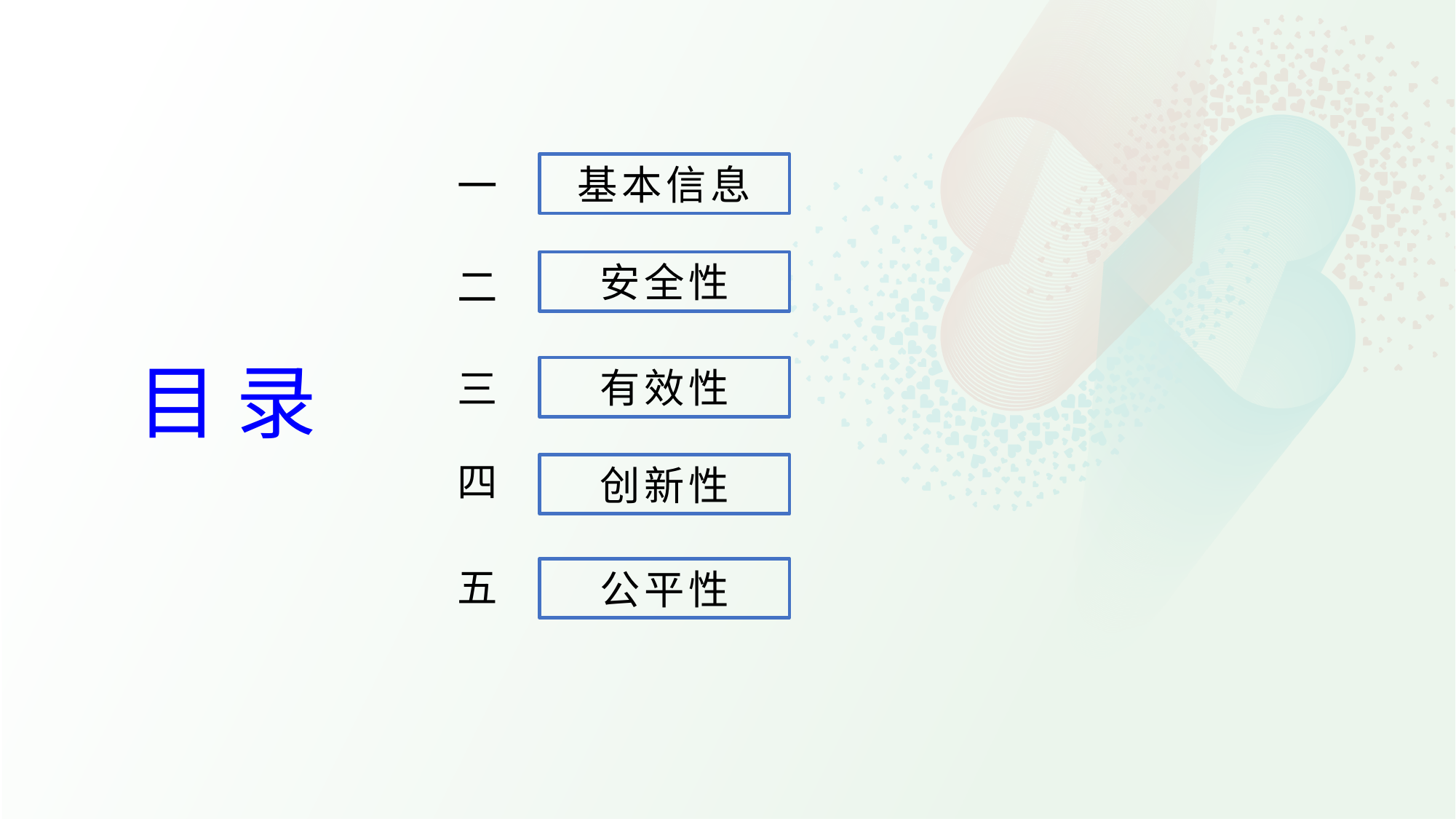

一
基本信息
安全性
二
三
有效性
目 录
四
创新性
五
公平性